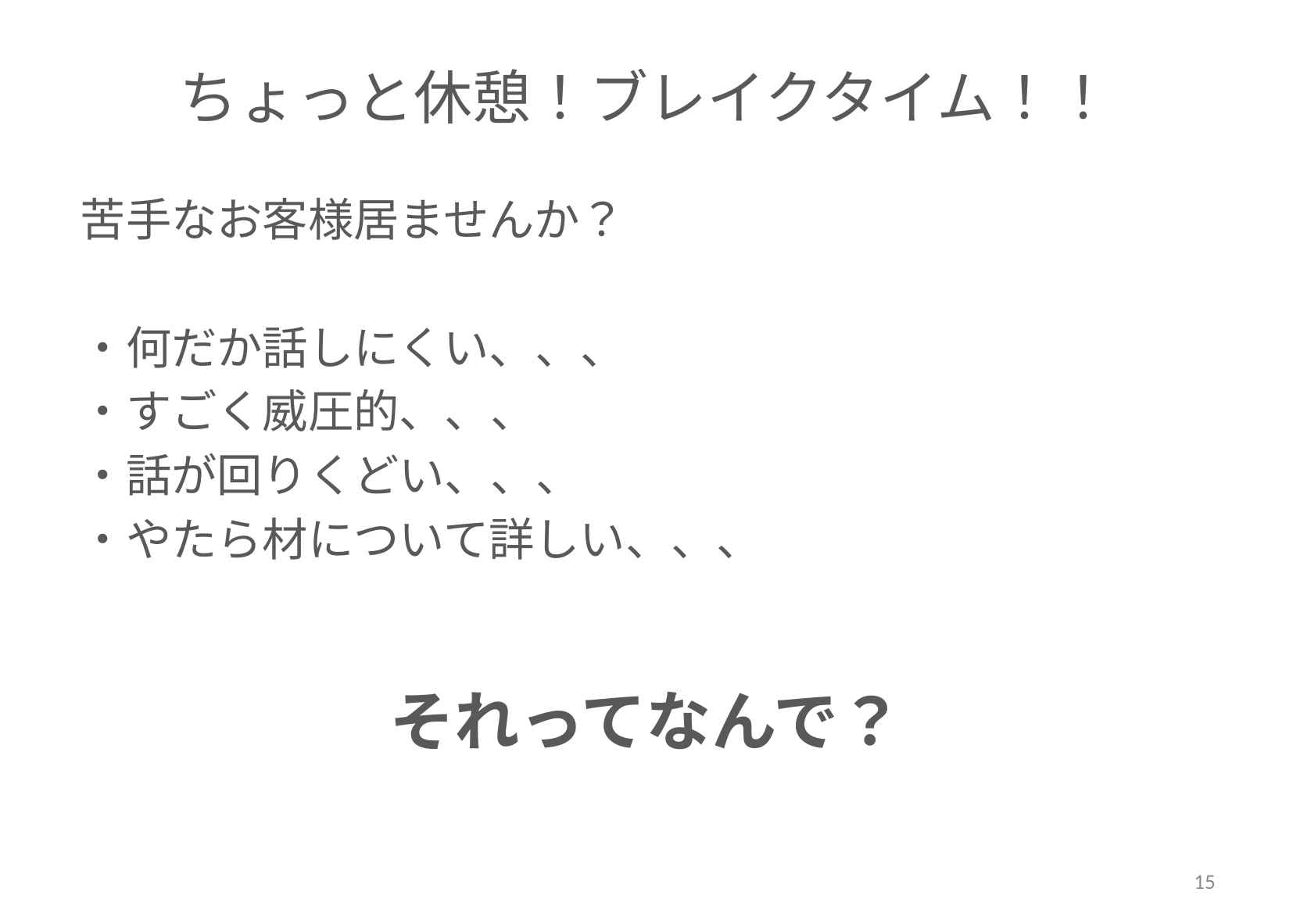

# ちょっと休憩！ブレイクタイム！！
苦手なお客様居ませんか？

・何だか話しにくい、、、
・すごく威圧的、、、
・話が回りくどい、、、
・やたら材について詳しい、、、

それってなんで？

15